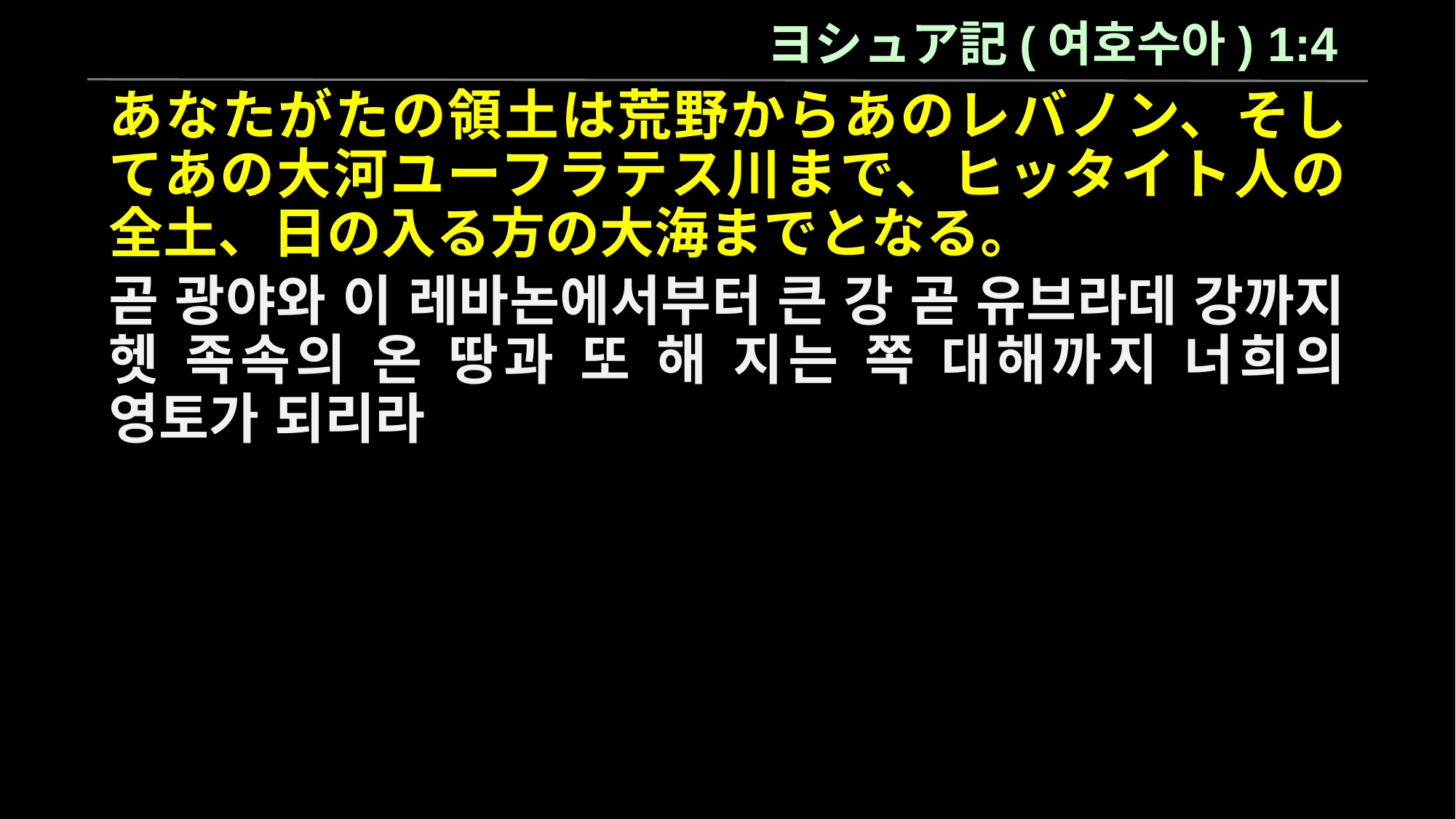

ヨシュア記(여호수아) 1:4

あなたがたの領土は荒野からあのレバノン、そしてあの大河ユーフラテス川まで、ヒッタイト人の全土、日の入る方の大海までとなる。
곧 광야와 이 레바논에서부터 큰 강 곧 유브라데 강까지 헷 족속의 온 땅과 또 해 지는 쪽 대해까지 너희의 영토가 되리라